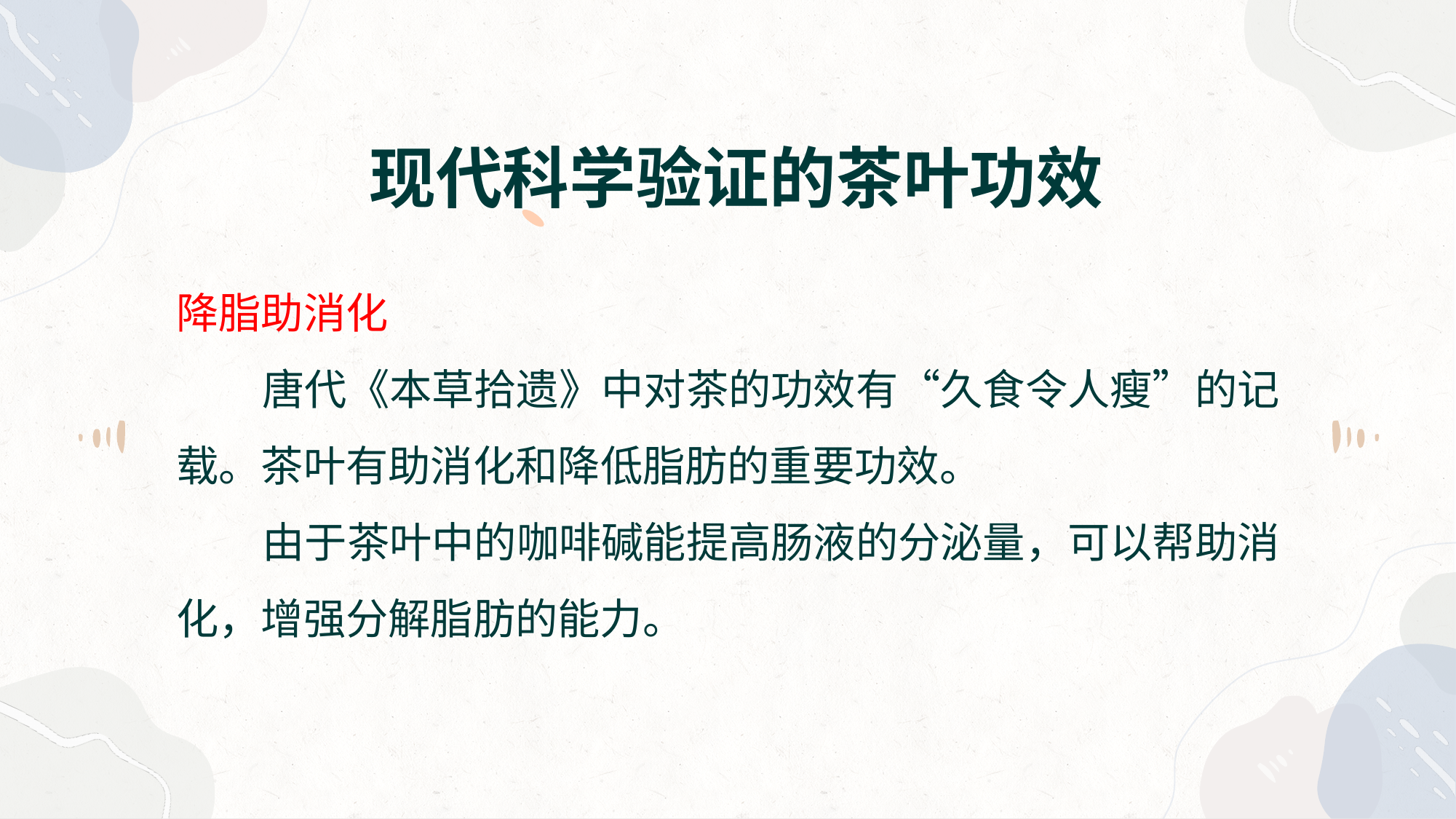

现代科学验证的茶叶功效

降脂助消化
        唐代《本草拾遗》中对茶的功效有“久食令人瘦”的记载。茶叶有助消化和降低脂肪的重要功效。
        由于茶叶中的咖啡碱能提高肠液的分泌量，可以帮助消化，增强分解脂肪的能力。